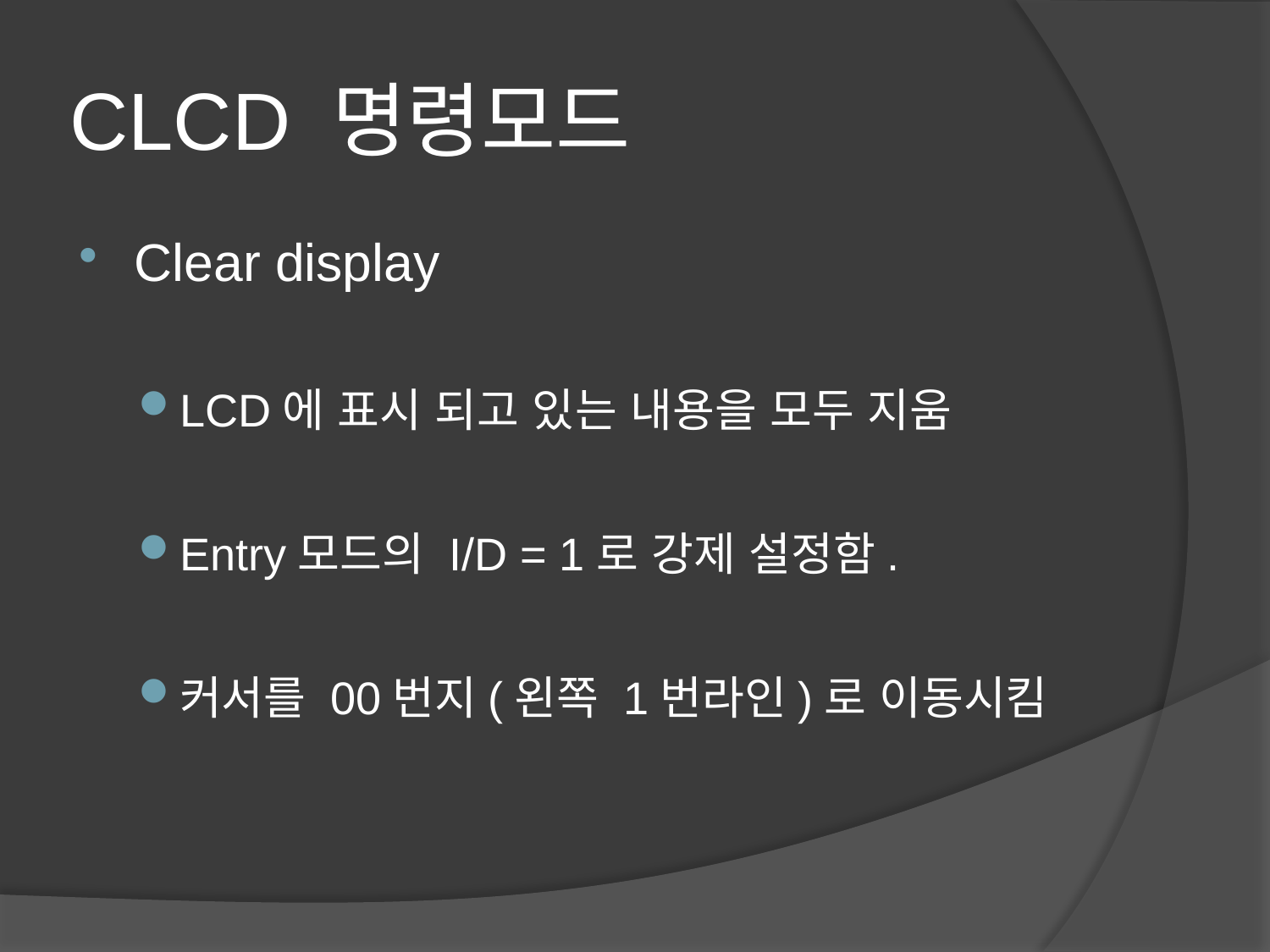

# CLCD 명령모드
Clear display

LCD에 표시 되고 있는 내용을 모두 지움

Entry모드의 I/D = 1로 강제 설정함.

커서를 00번지(왼쪽 1번라인)로 이동시킴